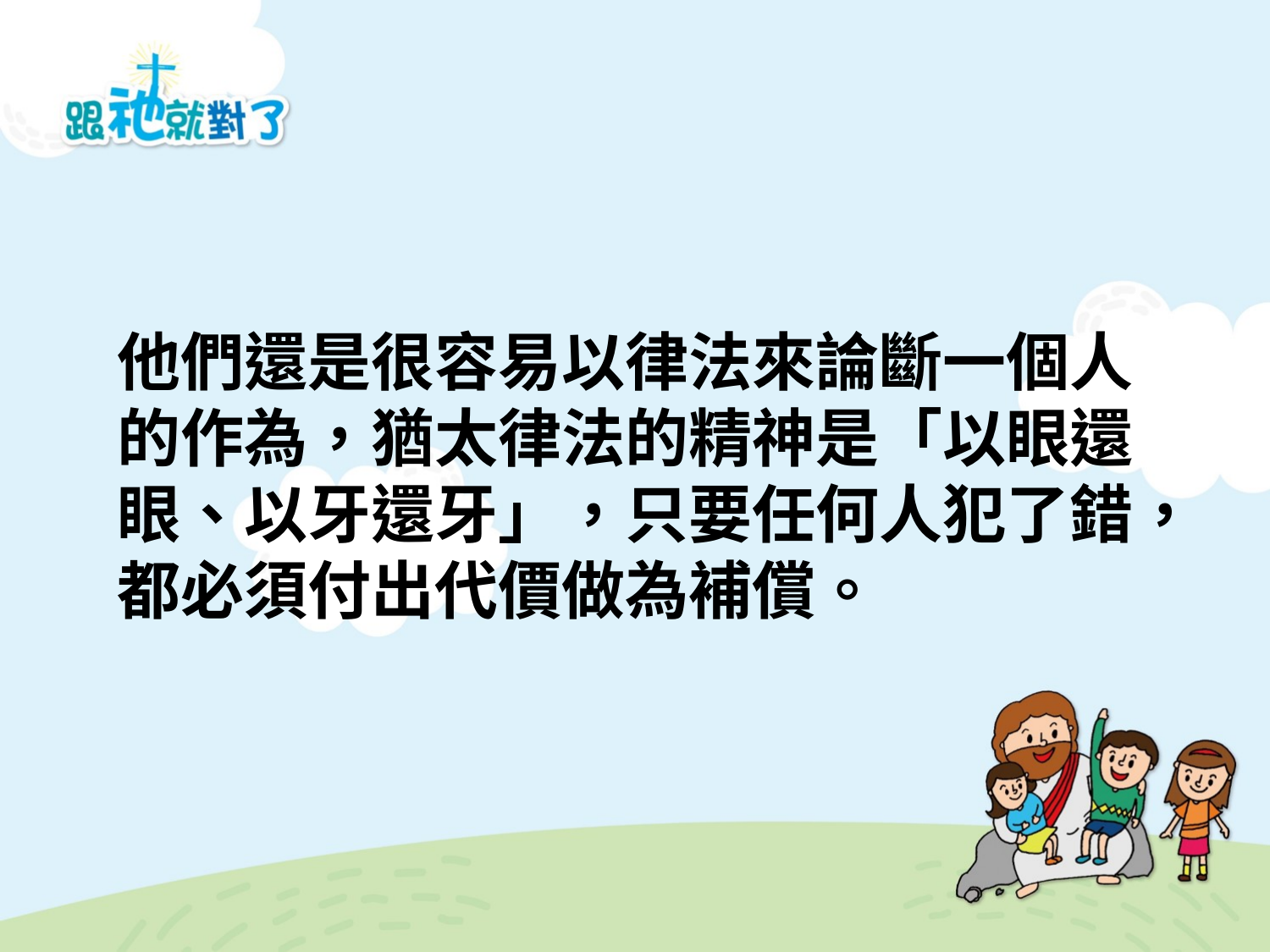

他們還是很容易以律法來論斷一個人的作為，猶太律法的精神是「以眼還眼、以牙還牙」，只要任何人犯了錯，都必須付出代價做為補償。